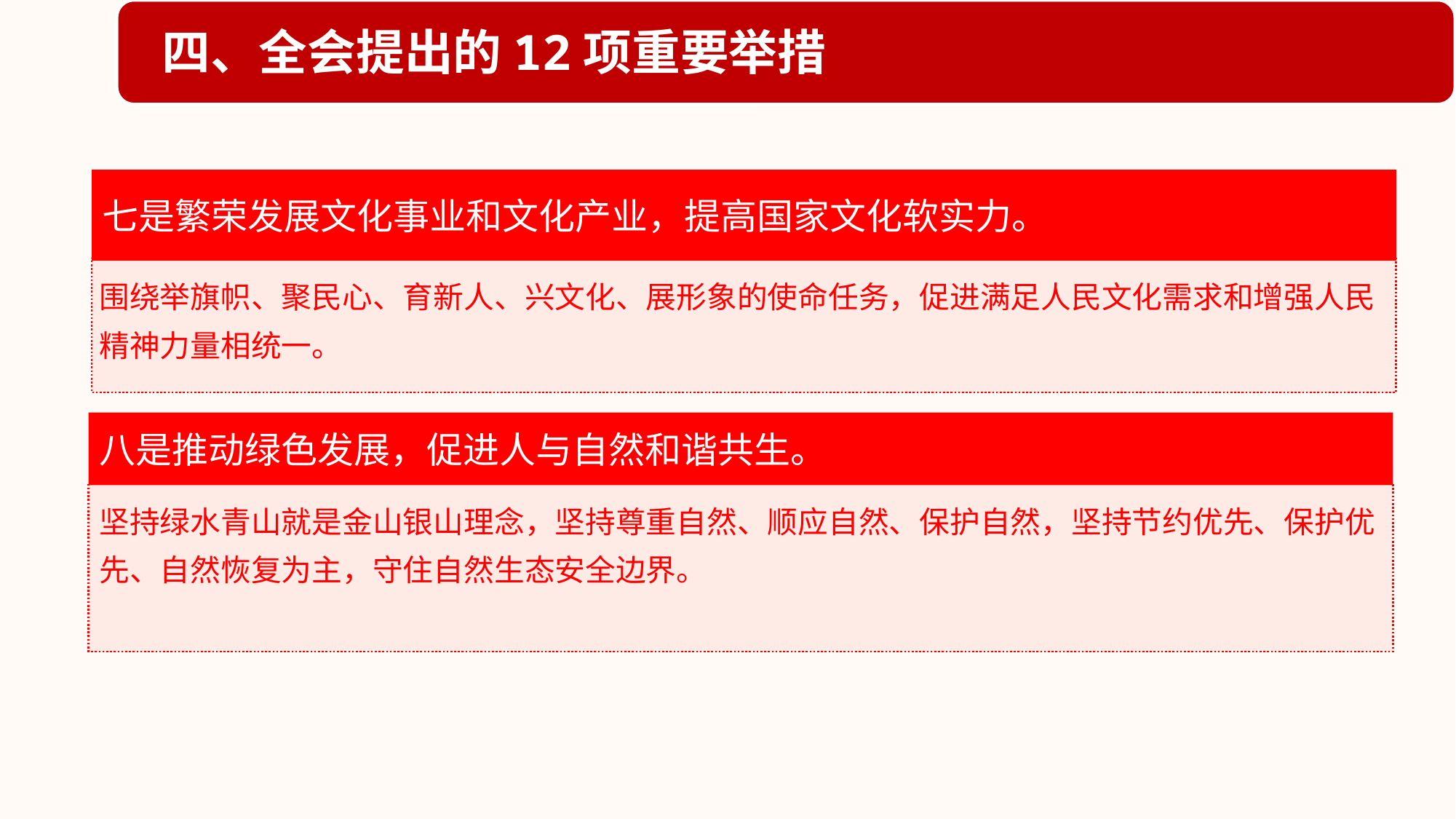

四、全会提出的12项重要举措

七是繁荣发展文化事业和文化产业，提高国家文化软实力。

围绕举旗帜、聚民心、育新人、兴文化、展形象的使命任务，促进满足人民文化需求和增强人民精神力量相统一。
八是推动绿色发展，促进人与自然和谐共生。

坚持绿水青山就是金山银山理念，坚持尊重自然、顺应自然、保护自然，坚持节约优先、保护优先、自然恢复为主，守住自然生态安全边界。